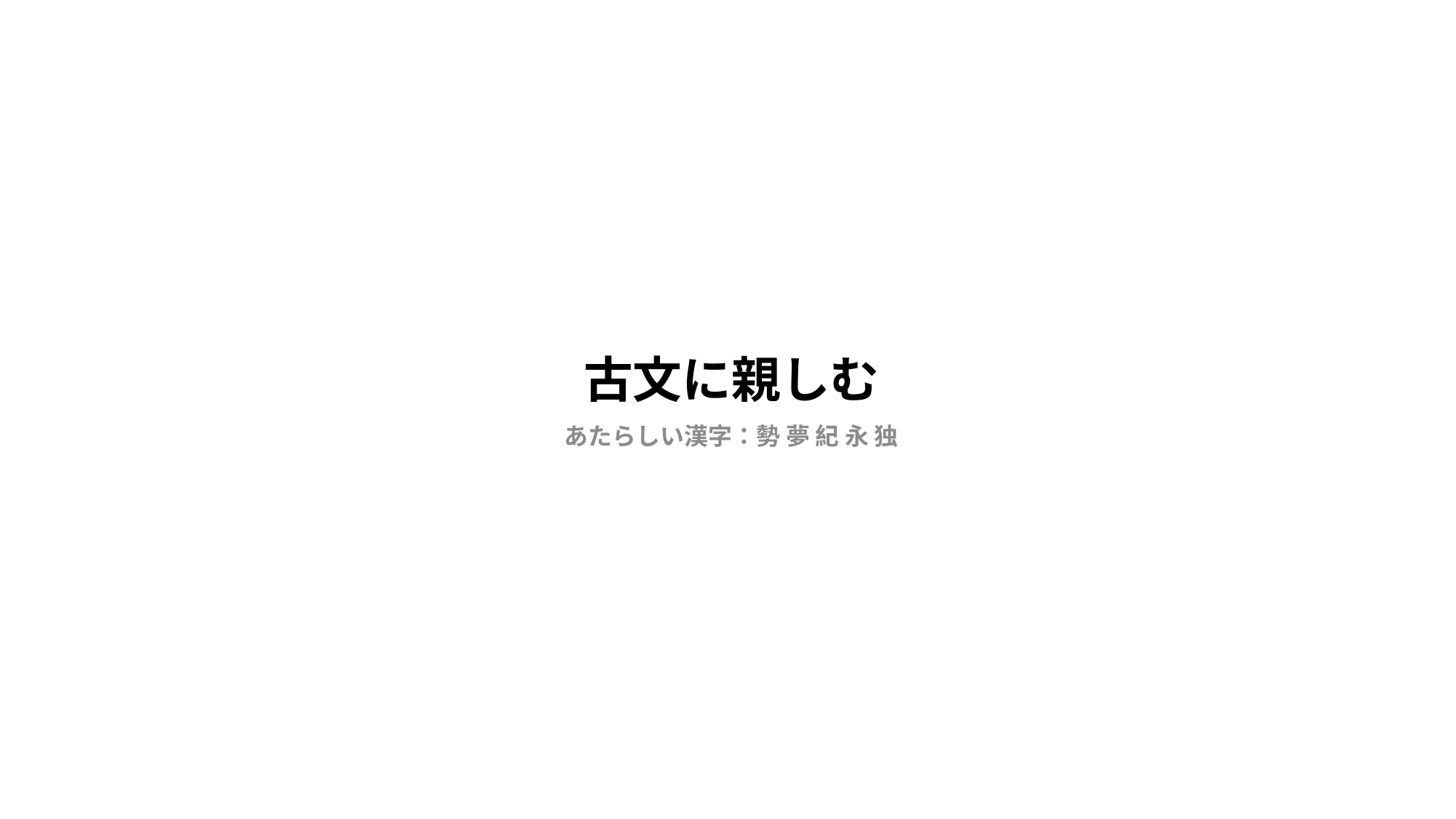

# 古文に親しむ
あたらしい漢字：勢 夢 紀 永 独